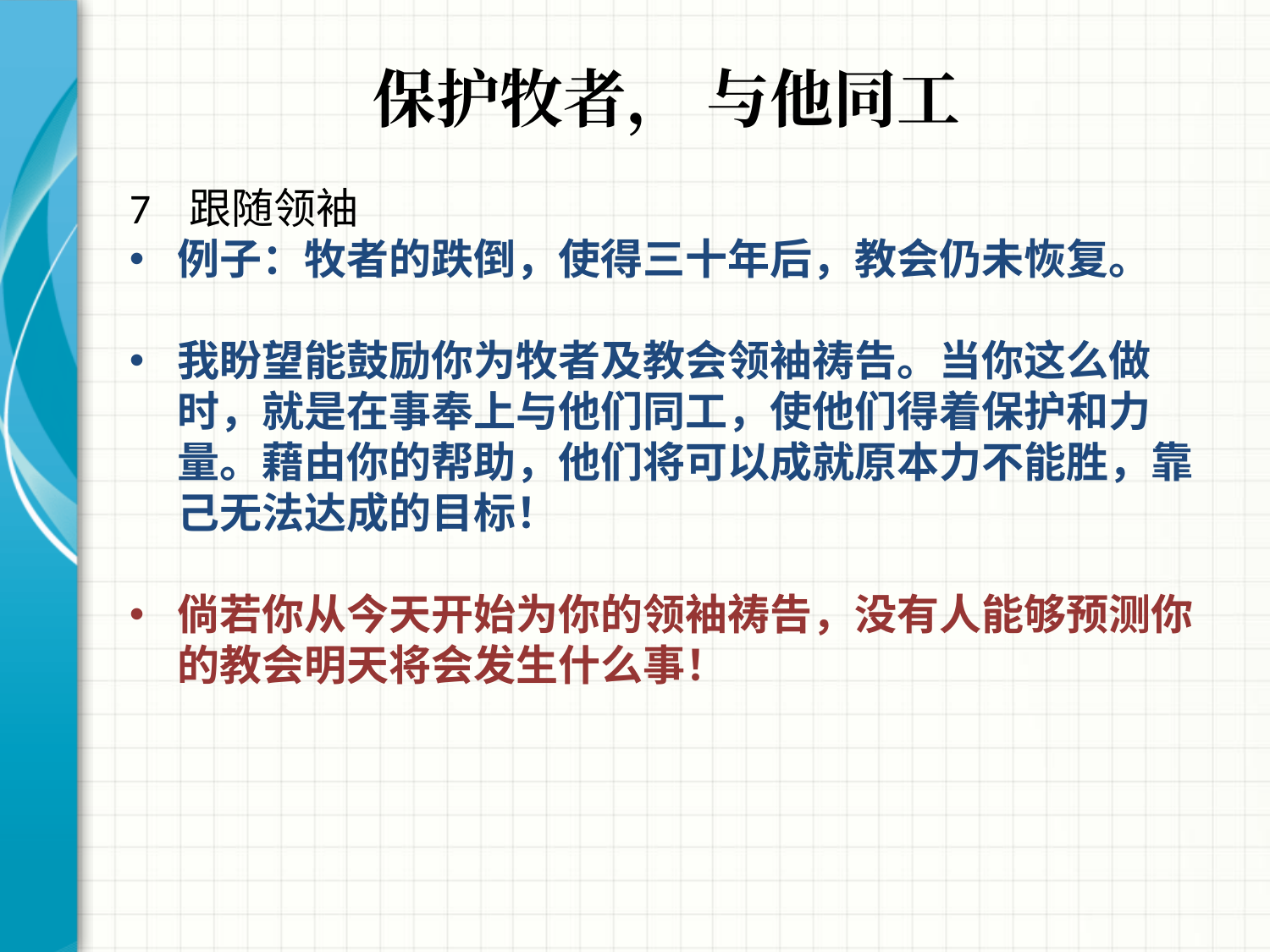

# 保护牧者， 与他同工

7   跟随领袖
例子：牧者的跌倒，使得三十年后，教会仍未恢复。

我盼望能鼓励你为牧者及教会领袖祷告。当你这么做时，就是在事奉上与他们同工，使他们得着保护和力量。藉由你的帮助，他们将可以成就原本力不能胜，靠己无法达成的目标！

倘若你从今天开始为你的领袖祷告，没有人能够预测你的教会明天将会发生什么事！